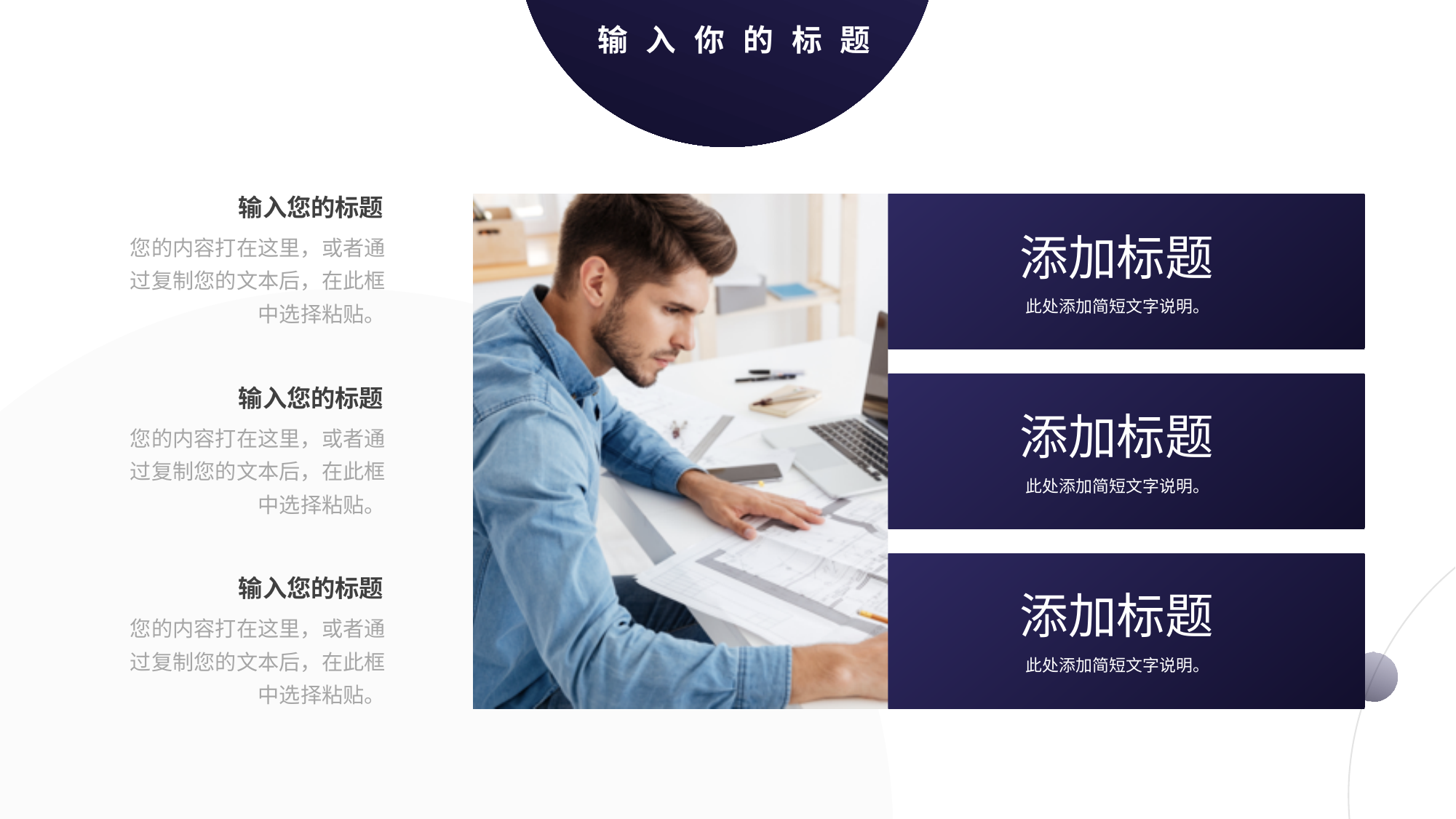

输入你的标题

输入您的标题

添加标题
此处添加简短文字说明。

添加标题
此处添加简短文字说明。

添加标题
此处添加简短文字说明。
您的内容打在这里，或者通过复制您的文本后，在此框中选择粘贴。
输入您的标题
您的内容打在这里，或者通过复制您的文本后，在此框中选择粘贴。
输入您的标题
您的内容打在这里，或者通过复制您的文本后，在此框中选择粘贴。